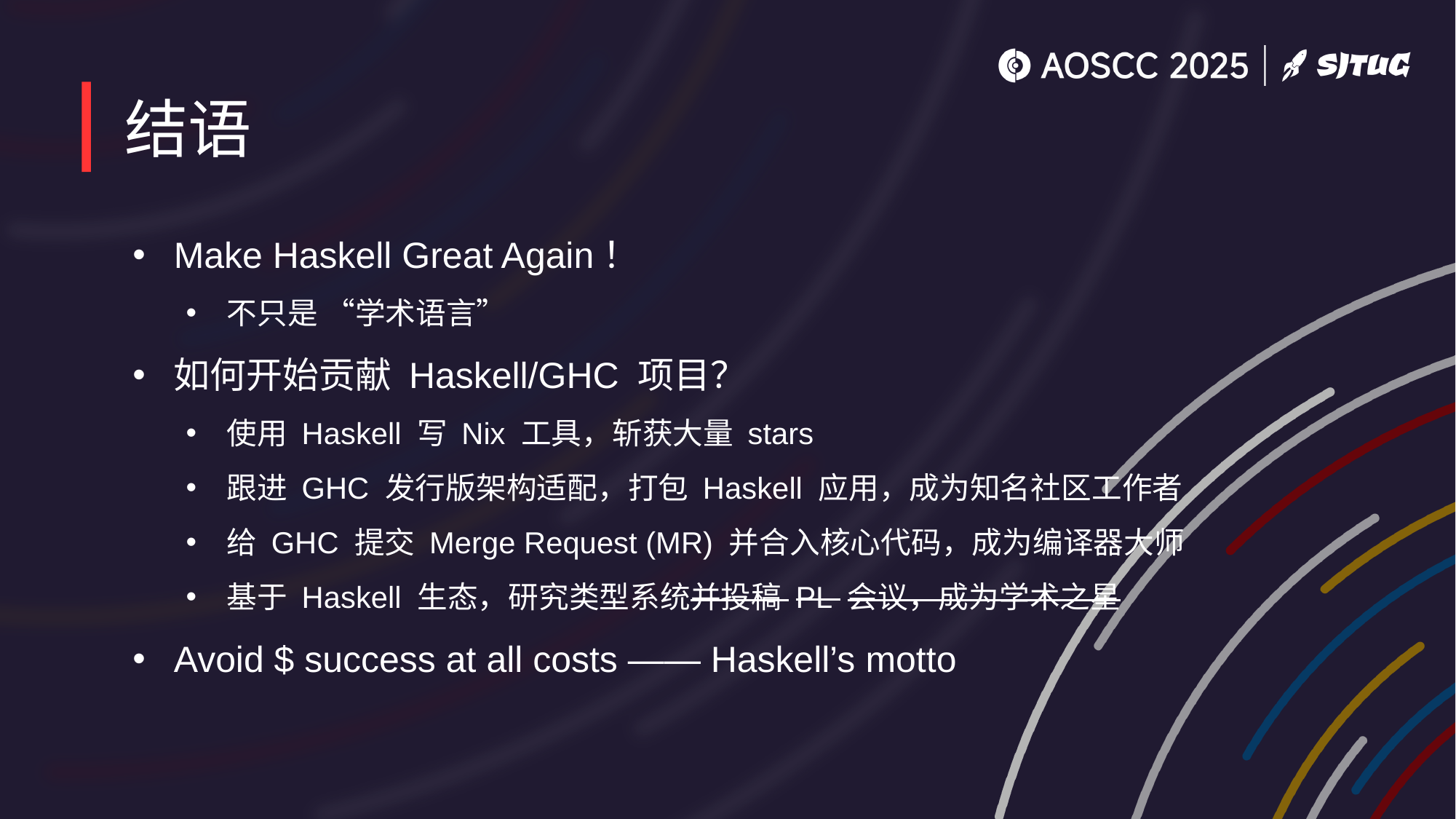

# 结语
Make Haskell Great Again！
不只是 “学术语言”
如何开始贡献 Haskell/GHC 项目？
使用 Haskell 写 Nix 工具，斩获大量 stars
跟进 GHC 发行版架构适配，打包 Haskell 应用，成为知名社区工作者
给 GHC 提交 Merge Request (MR) 并合入核心代码，成为编译器大师
基于 Haskell 生态，研究类型系统并投稿 PL 会议，成为学术之星
Avoid $ success at all costs —— Haskell’s motto